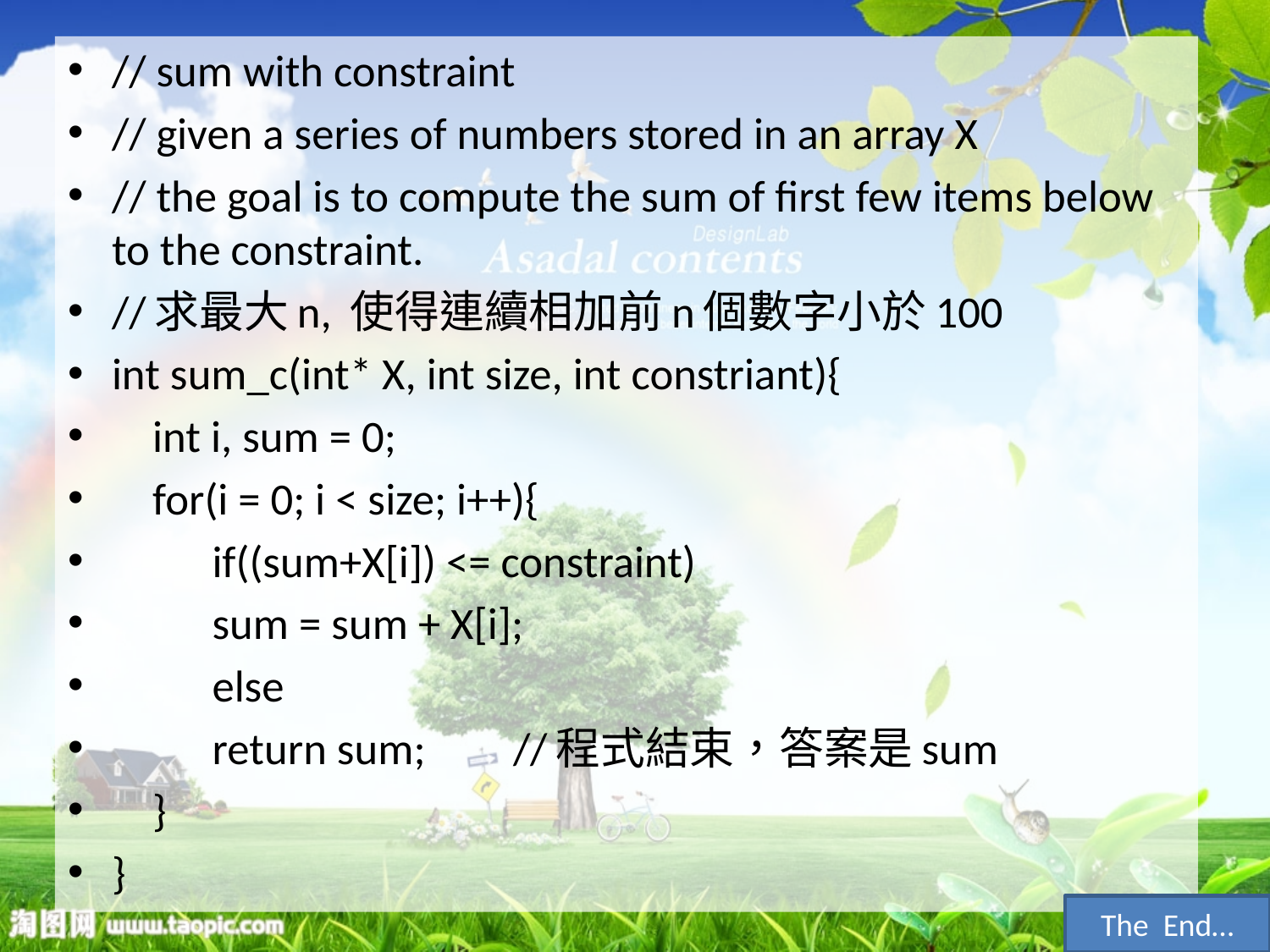

// sum with constraint
// given a series of numbers stored in an array X
// the goal is to compute the sum of first few items below to the constraint.
//求最大n, 使得連續相加前n個數字小於100
int sum_c(int* X, int size, int constriant){
    int i, sum = 0;
    for(i = 0; i < size; i++){
	if((sum+X[i]) <= constraint)
		sum = sum + X[i];
	else
		return sum;	//程式結束，答案是sum
    }
}

The  End…